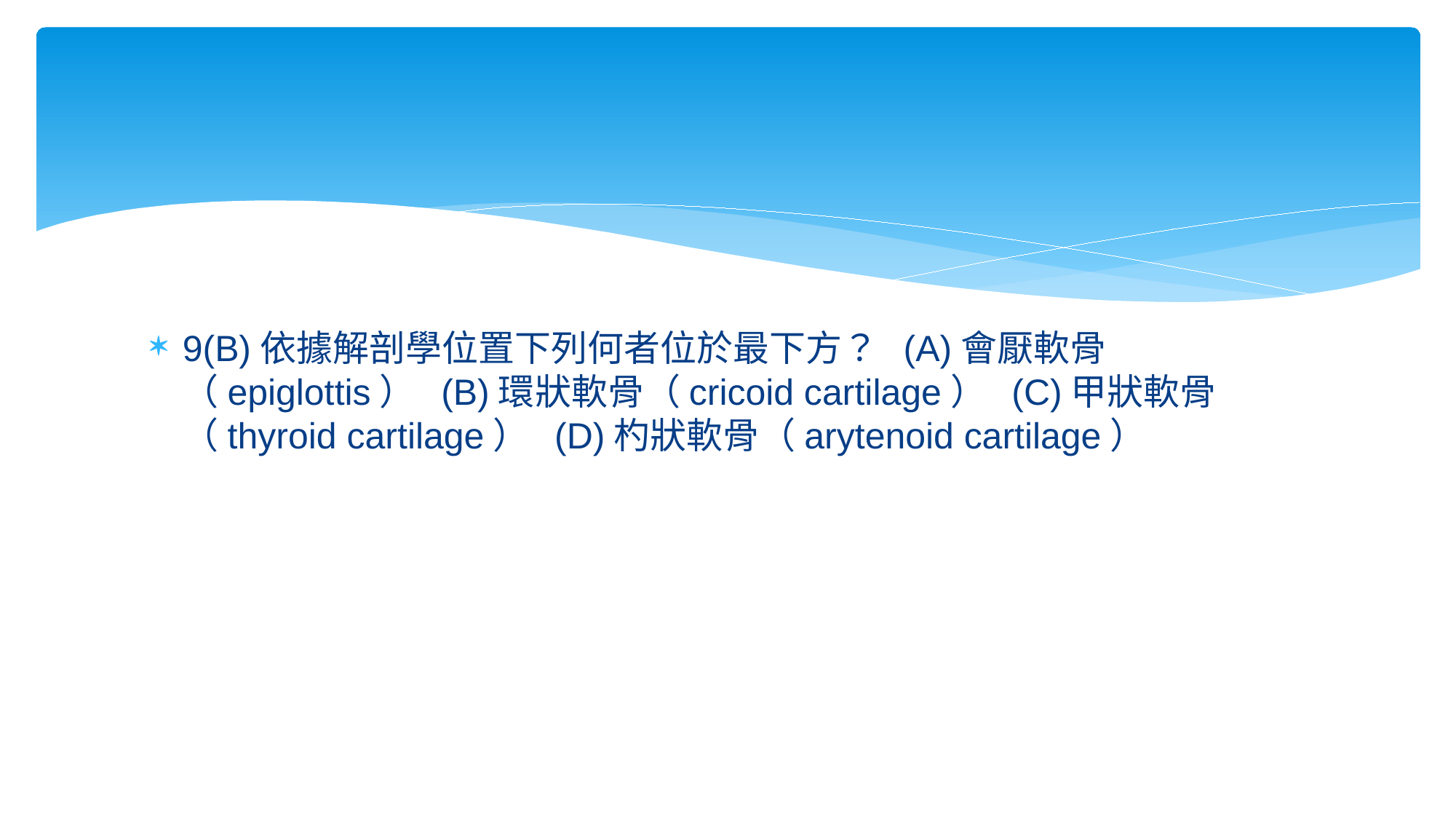

#
9(B)依據解剖學位置下列何者位於最下方？  (A)會厭軟骨（epiglottis）  (B)環狀軟骨（cricoid cartilage）  (C)甲狀軟骨（thyroid cartilage）  (D)杓狀軟骨（arytenoid cartilage）